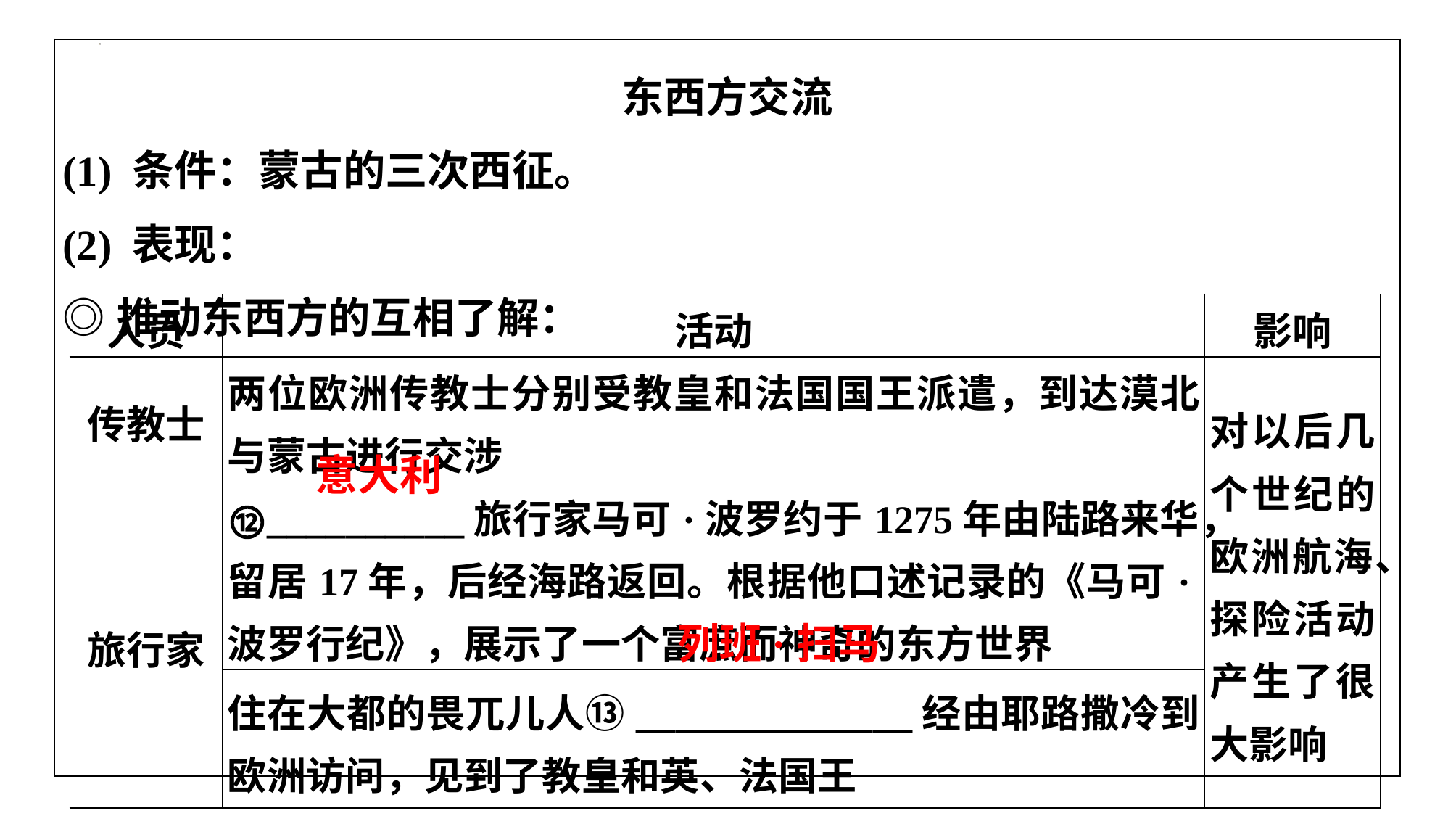

| 东西方交流 |
| --- |
| (1) 条件：蒙古的三次西征。 (2) 表现： ◎推动东西方的互相了解： |
| 人员 | 活动 | 影响 |
| --- | --- | --- |
| 传教士 | 两位欧洲传教士分别受教皇和法国国王派遣，到达漠北与蒙古进行交涉 | 对以后几个世纪的欧洲航海、探险活动产生了很大影响 |
| 旅行家 | ⑫\_\_\_\_\_\_\_\_\_\_旅行家马可·波罗约于1275年由陆路来华，留居17年，后经海路返回。根据他口述记录的《马可·波罗行纪》，展示了一个富庶而神奇的东方世界 |  |
|  | 住在大都的畏兀儿人⑬\_\_\_\_\_\_\_\_\_\_\_\_\_\_经由耶路撒冷到欧洲访问，见到了教皇和英、法国王 |  |
意大利
列班·扫马